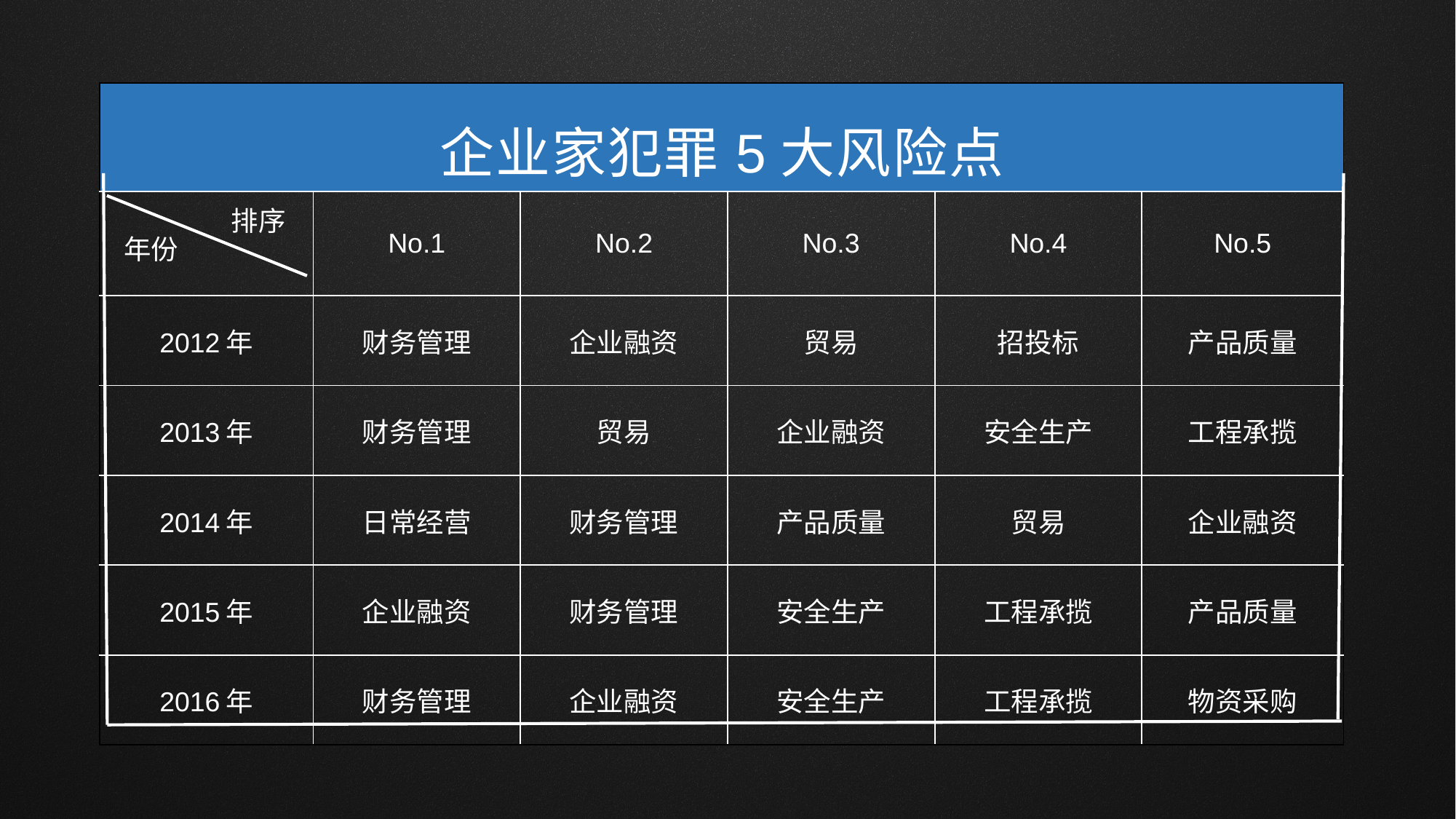

| 企业家犯罪5大风险点 |  |  |  |  |  |
| --- | --- | --- | --- | --- | --- |
|  | No.1 | No.2 | No.3 | No.4 | No.5 |
| 2012年 | 财务管理 | 企业融资 | 贸易 | 招投标 | 产品质量 |
| 2013年 | 财务管理 | 贸易 | 企业融资 | 安全生产 | 工程承揽 |
| 2014年 | 日常经营 | 财务管理 | 产品质量 | 贸易 | 企业融资 |
| 2015年 | 企业融资 | 财务管理 | 安全生产 | 工程承揽 | 产品质量 |
| 2016年 | 财务管理 | 企业融资 | 安全生产 | 工程承揽 | 物资采购 |

排序
年份